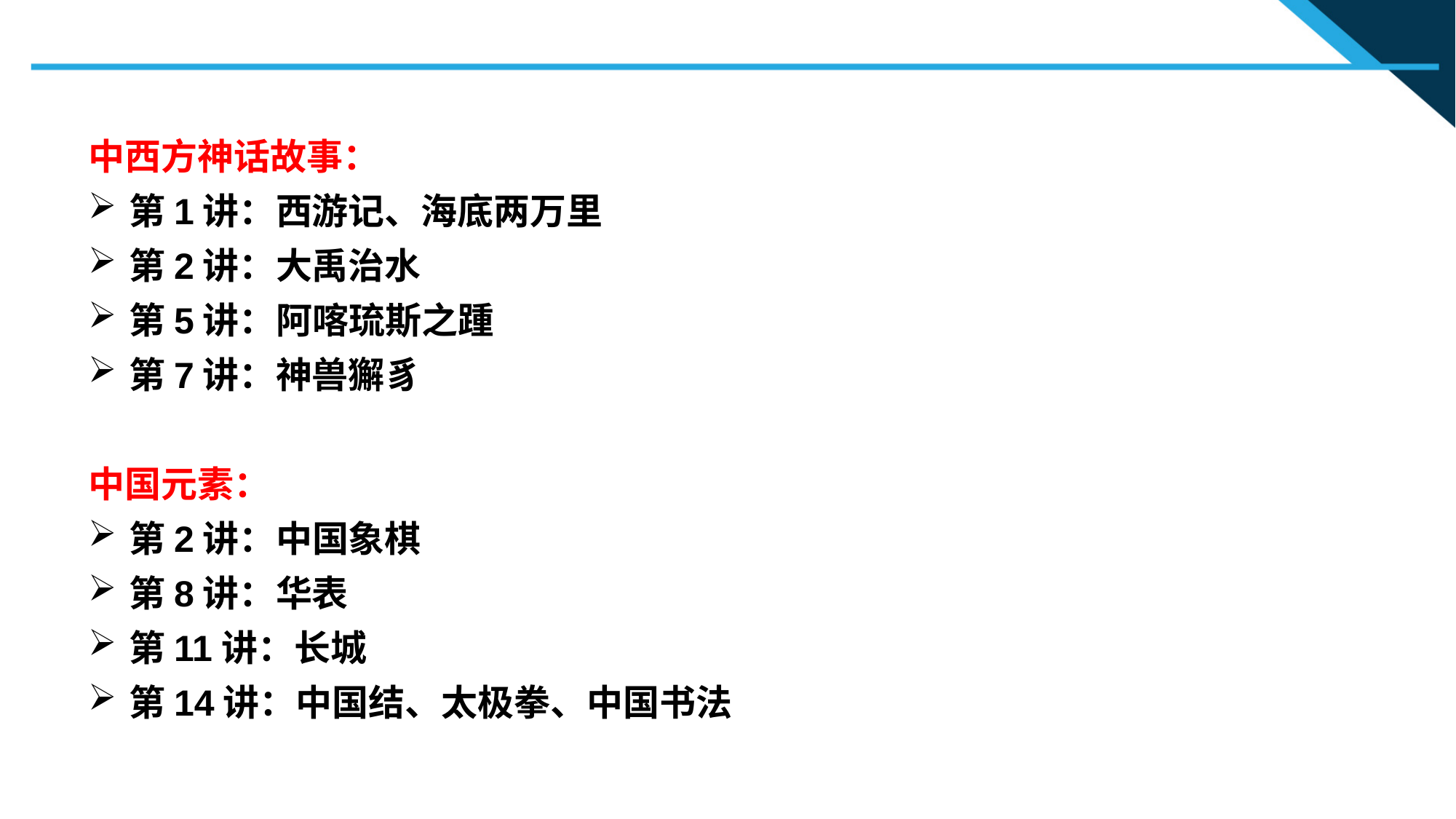

中西方神话故事：
第1讲：西游记、海底两万里
第2讲：大禹治水
第5讲：阿喀琉斯之踵
第7讲：神兽獬豸

中国元素：
第2讲：中国象棋
第8讲：华表
第11讲：长城
第14讲：中国结、太极拳、中国书法